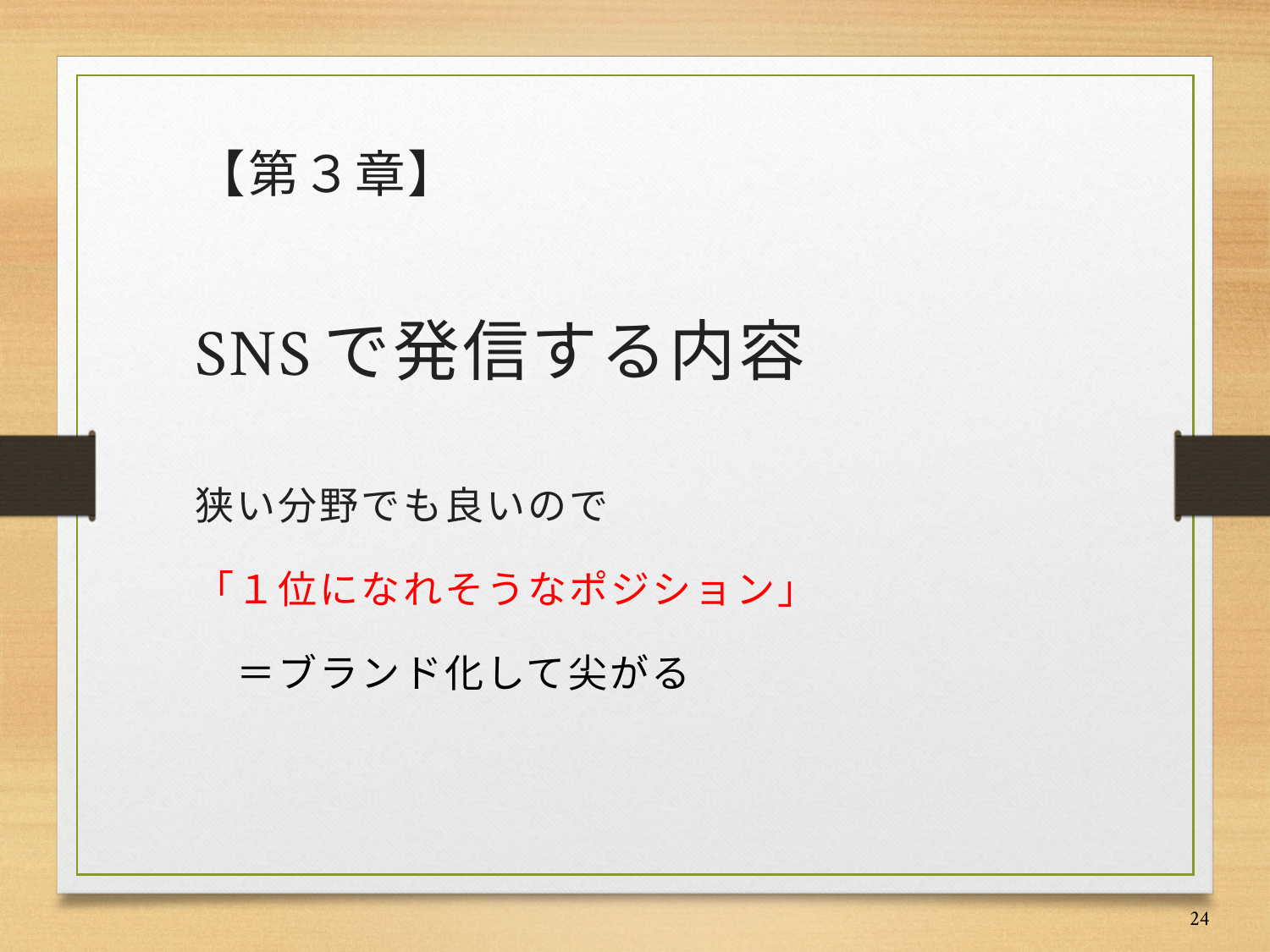

【第３章】
SNSで発信する内容

狭い分野でも良いので

「１位になれそうなポジション」
　＝ブランド化して尖がる

24